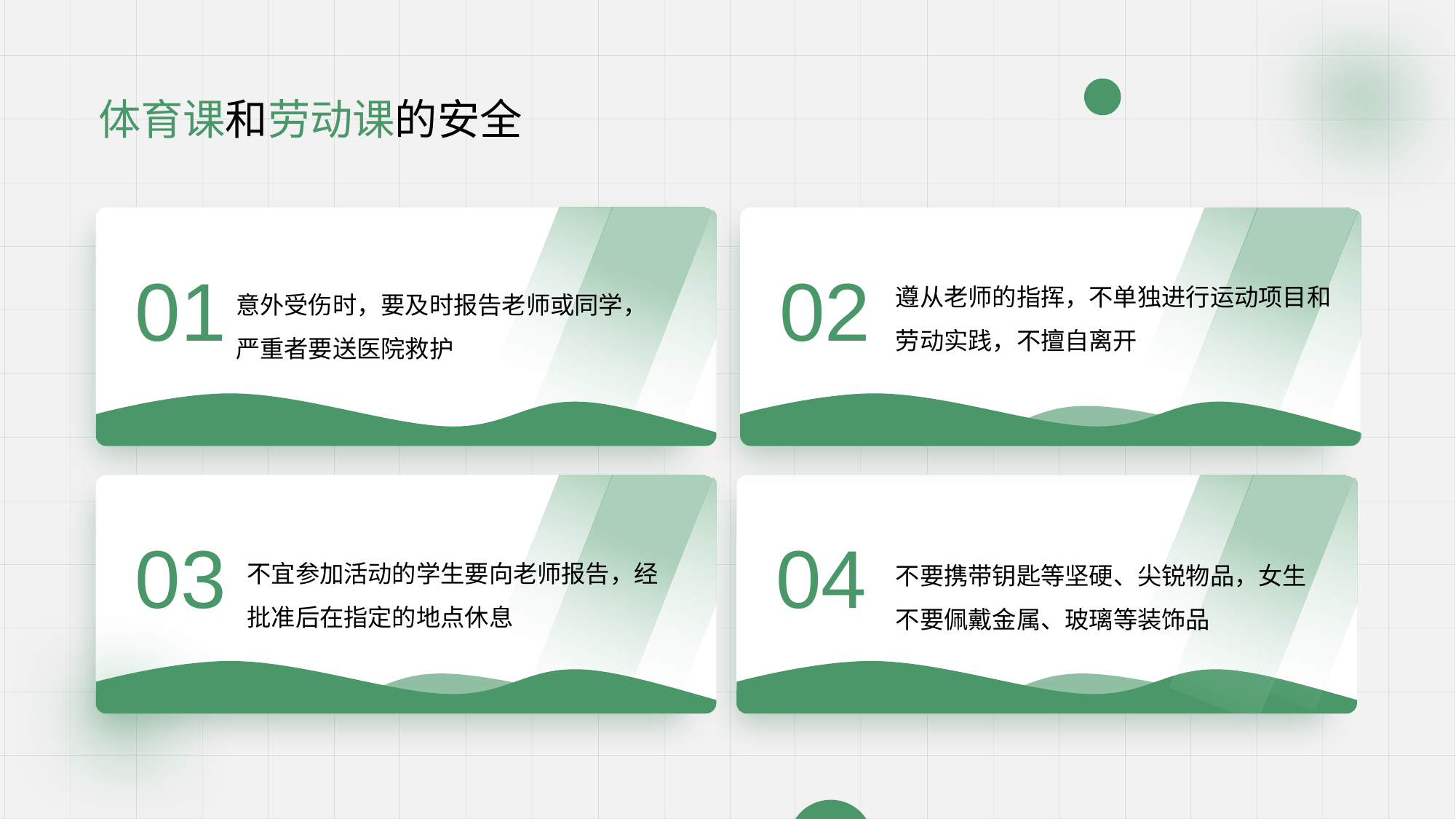

体育课和劳动课的安全

01
02
遵从老师的指挥，不单独进行运动项目和劳动实践，不擅自离开
意外受伤时，要及时报告老师或同学，严重者要送医院救护

03
04
不宜参加活动的学生要向老师报告，经批准后在指定的地点休息
不要携带钥匙等坚硬、尖锐物品，女生不要佩戴金属、玻璃等装饰品